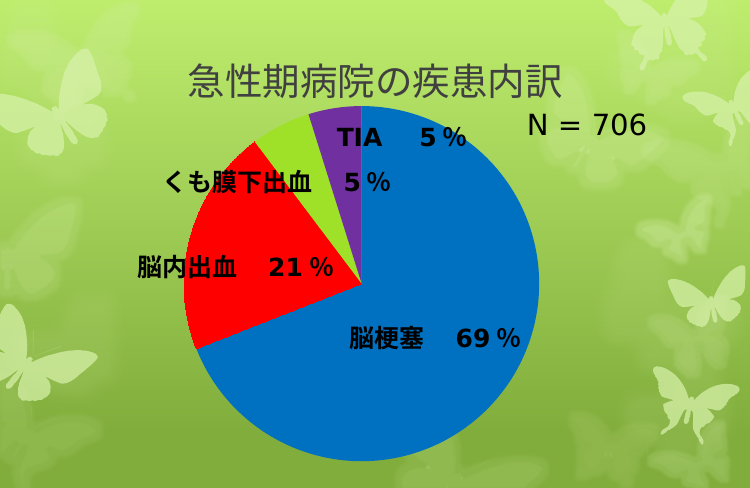

# 急性期病院の疾患内訳

### Chart

| Category |  |
|---|---|
N = 706
TIA　5％
くも膜下出血　5％
脳内出血　21％
脳梗塞　69％